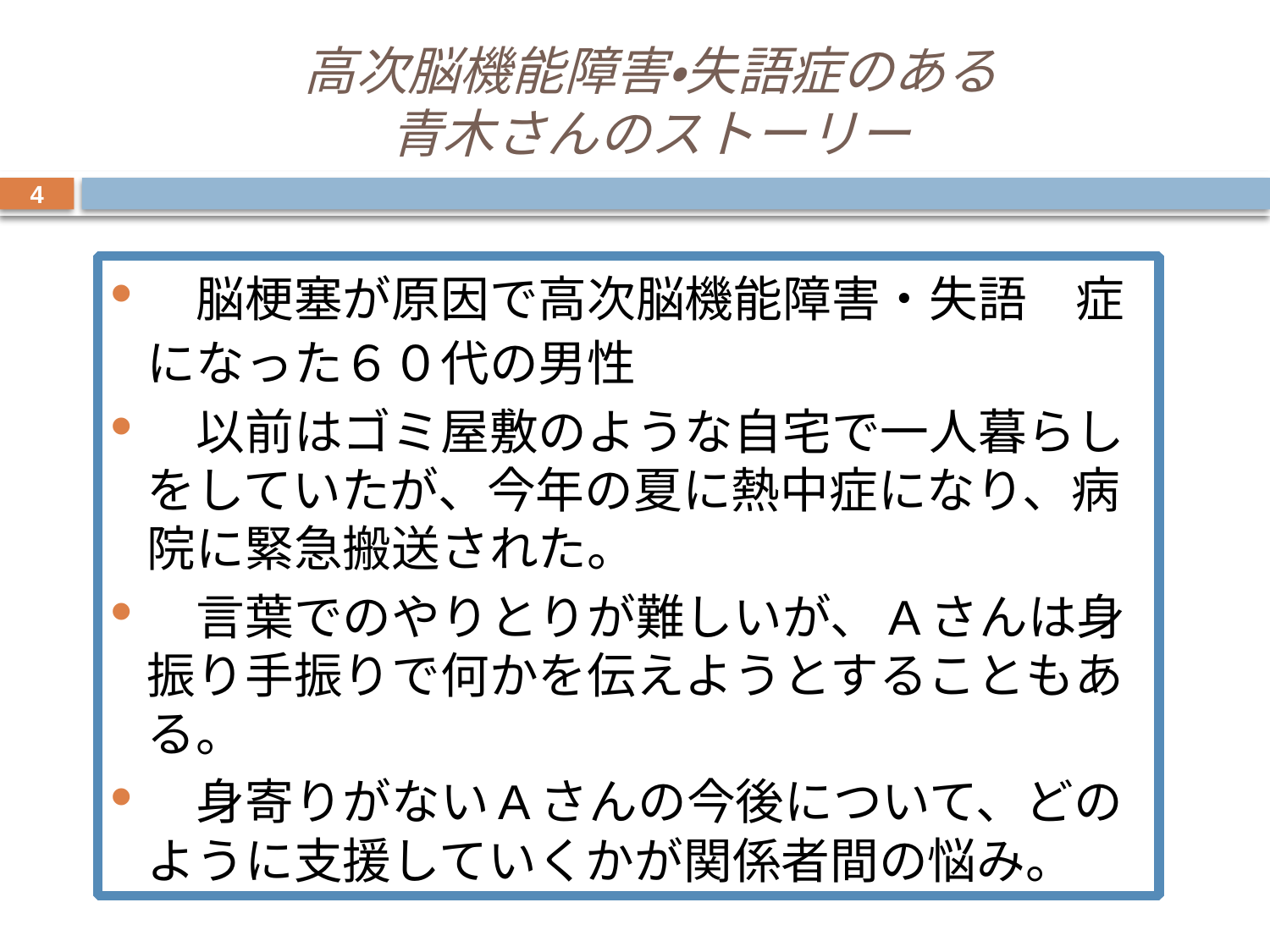

# 高次脳機能障害・失語症のある 青木さんのストーリー
4
　脳梗塞が原因で高次脳機能障害・失語　症になった６０代の男性
　以前はゴミ屋敷のような自宅で一人暮らしをしていたが、今年の夏に熱中症になり、病院に緊急搬送された。
　言葉でのやりとりが難しいが、Aさんは身振り手振りで何かを伝えようとすることもある。
　身寄りがないAさんの今後について、どのように支援していくかが関係者間の悩み。